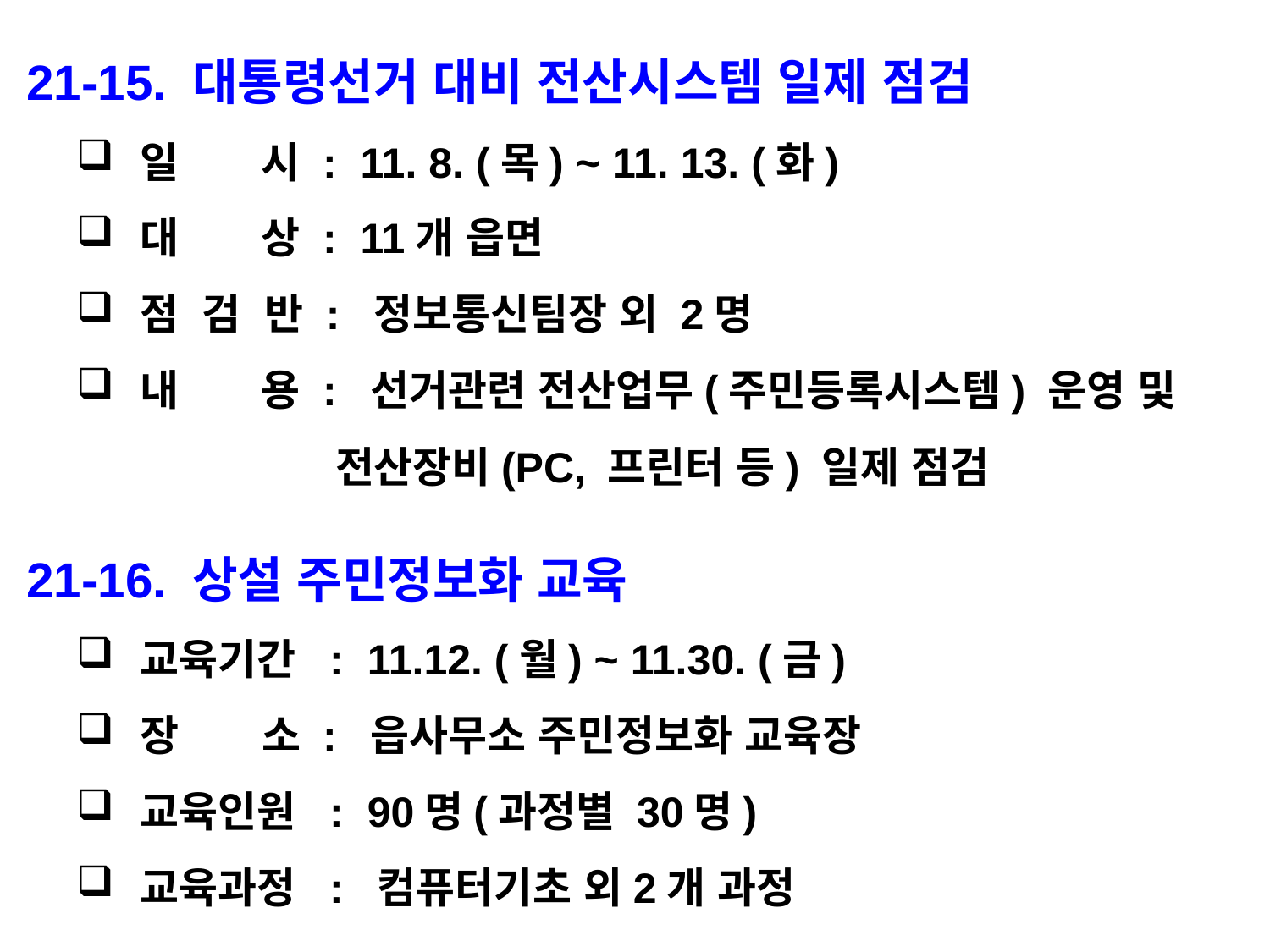

21-15. 대통령선거 대비 전산시스템 일제 점검
일       시 :  11. 8. (목) ~ 11. 13. (화)
대       상 :  11개 읍면
점  검  반 :  정보통신팀장 외 2명
내       용 :  선거관련 전산업무(주민등록시스템) 운영 및
                     전산장비(PC, 프린터 등) 일제 점검

 21-16. 상설 주민정보화 교육
교육기간  :  11.12. (월) ~ 11.30. (금)
장       소 :  읍사무소 주민정보화 교육장
교육인원  :  90명(과정별 30명)
교육과정  :  컴퓨터기초 외2개 과정